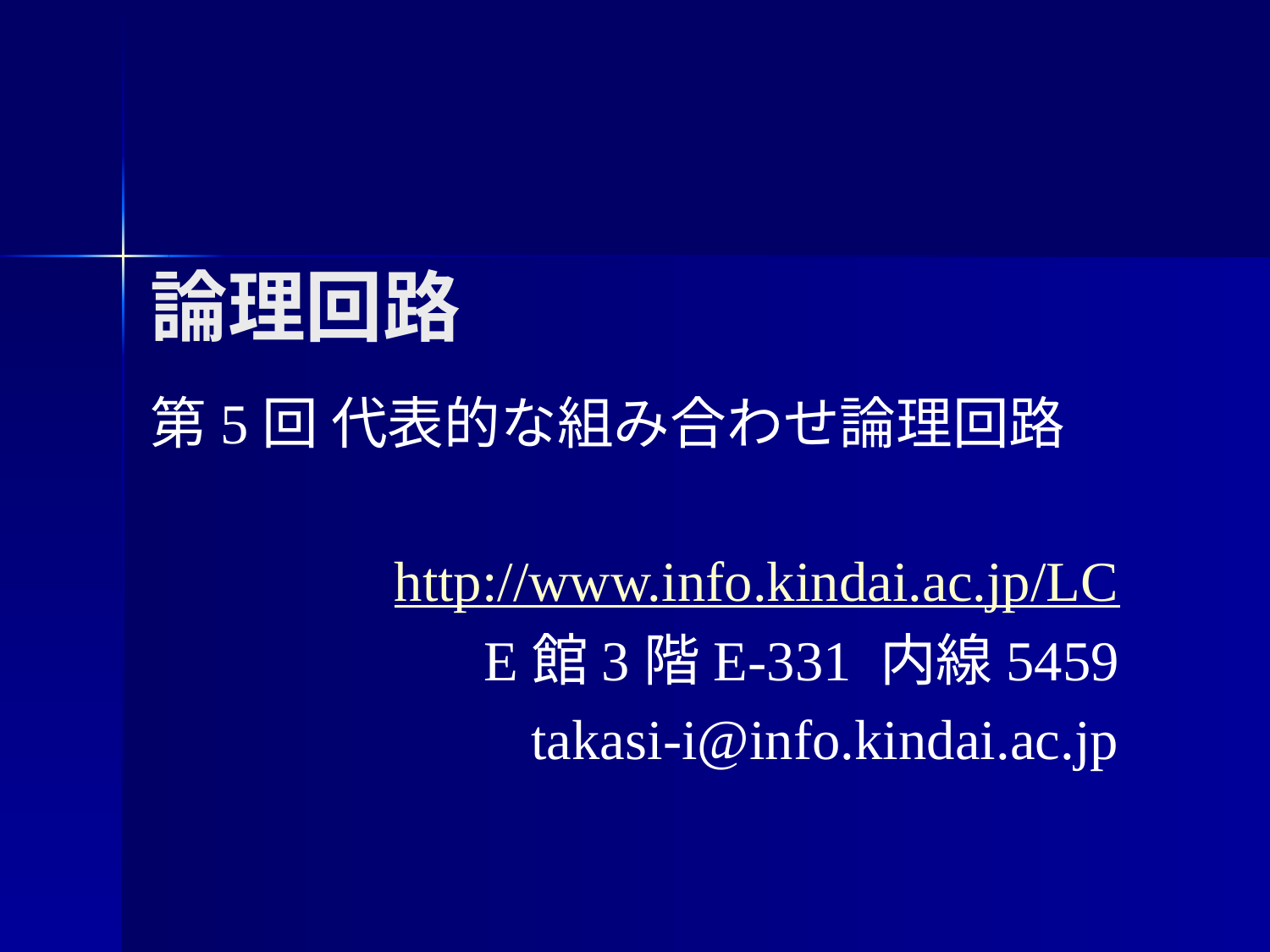

# 論理回路
第5回 代表的な組み合わせ論理回路

http://www.info.kindai.ac.jp/LC
E館3階E-331 内線5459
takasi-i@info.kindai.ac.jp